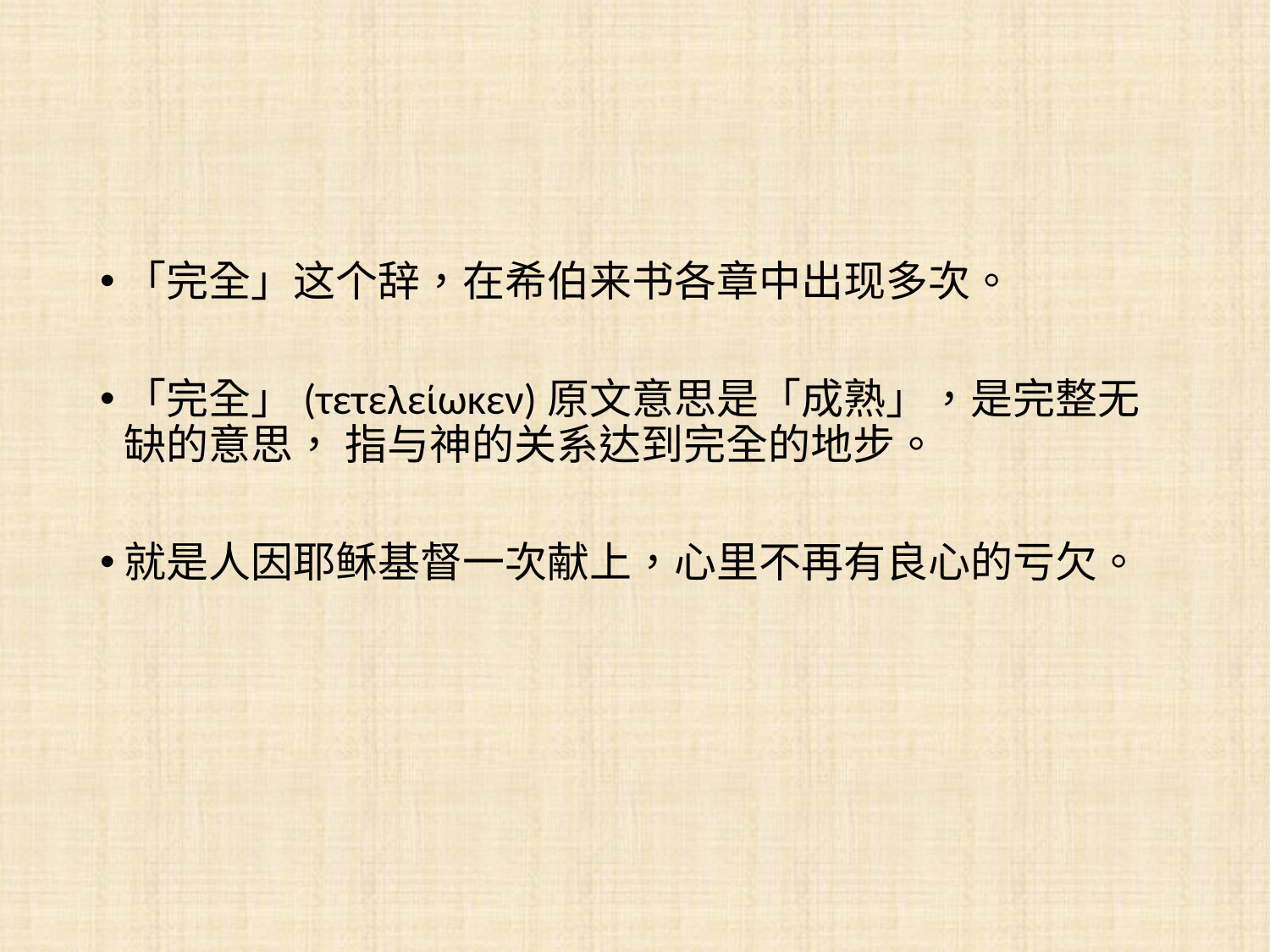

#
「完全」这个辞，在希伯来书各章中出现多次。

「完全」(τετελείωκεν)原文意思是「成熟」，是完整无缺的意思， 指与神的关系达到完全的地步。

就是人因耶稣基督一次献上，心里不再有良心的亏欠。